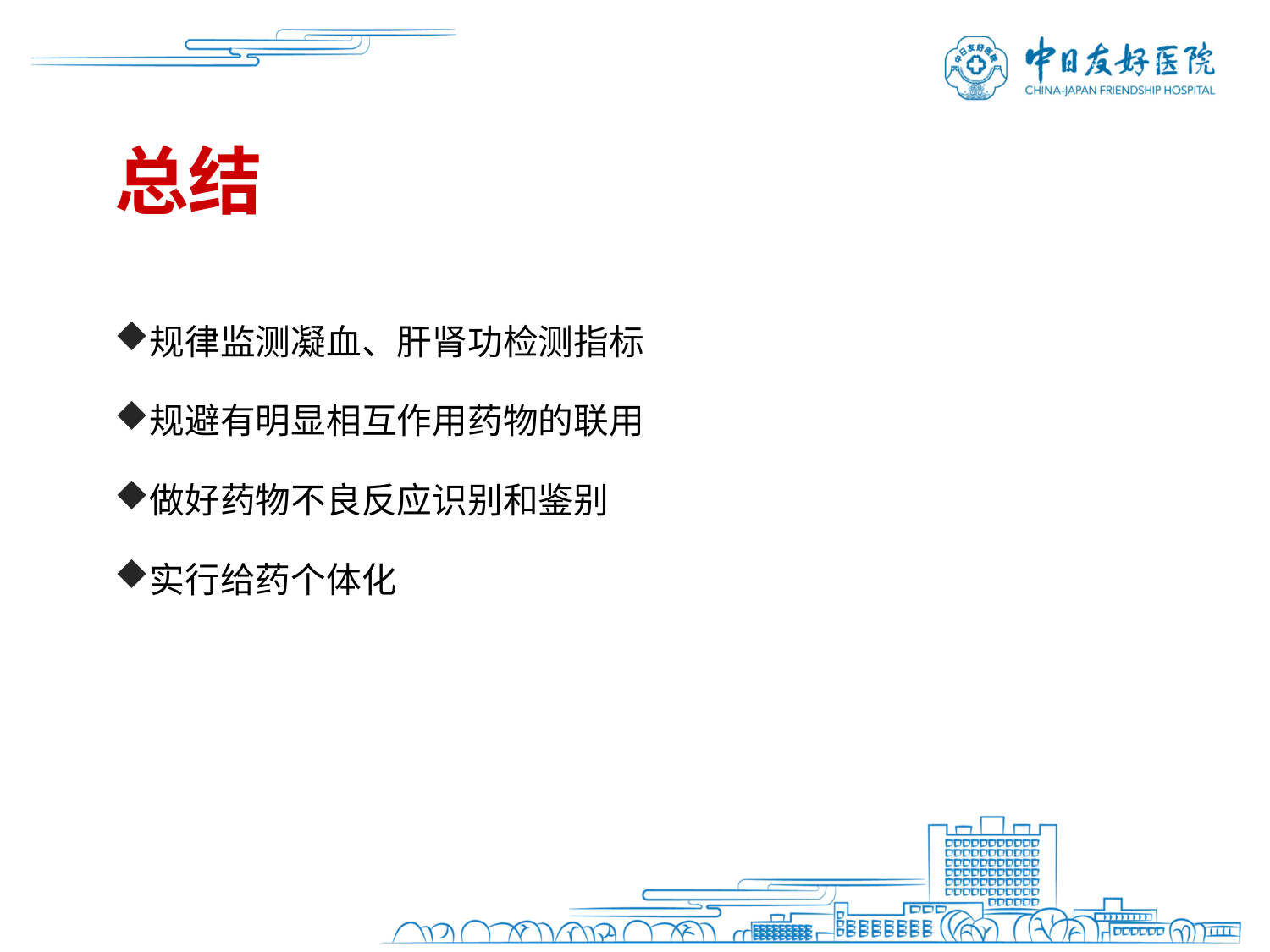

# 总结
规律监测凝血、肝肾功检测指标
规避有明显相互作用药物的联用
做好药物不良反应识别和鉴别
实行给药个体化